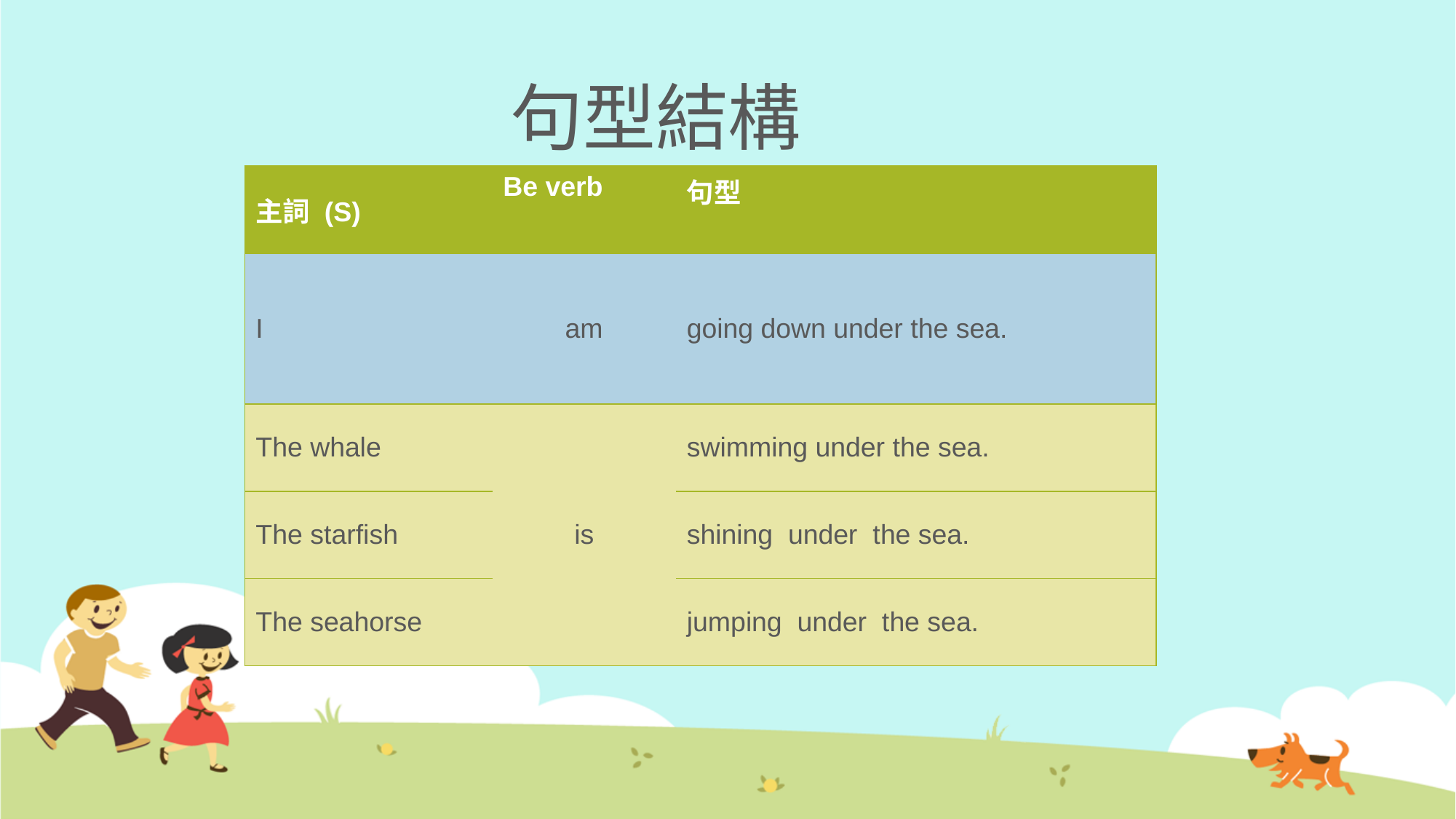

# 句型結構
| 主詞 (S) | Be verb | 句型 |
| --- | --- | --- |
| I | am | going down under the sea. |
| The whale | is | swimming under the sea. |
| The starfish |  | shining under the sea. |
| The seahorse |  | jumping under the sea. |